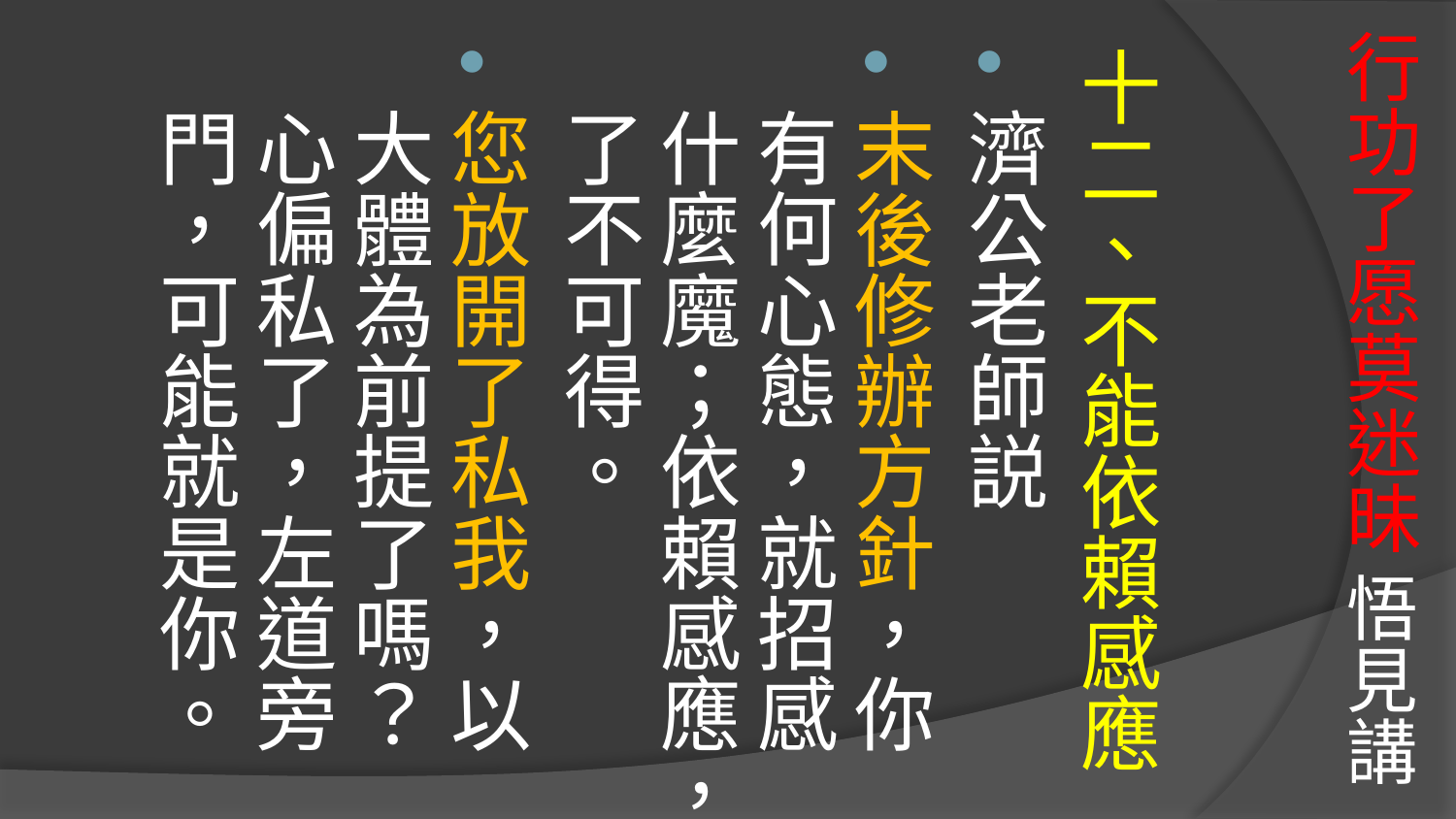

# 行功了愿莫迷昧 悟見講
十二、不能依賴感應
濟公老師説
末後修辦方針，你有何心態，就招感什麼魔；依賴感應，了不可得。
您放開了私我，以大體為前提了嗎？心偏私了，左道旁門，可能就是你。